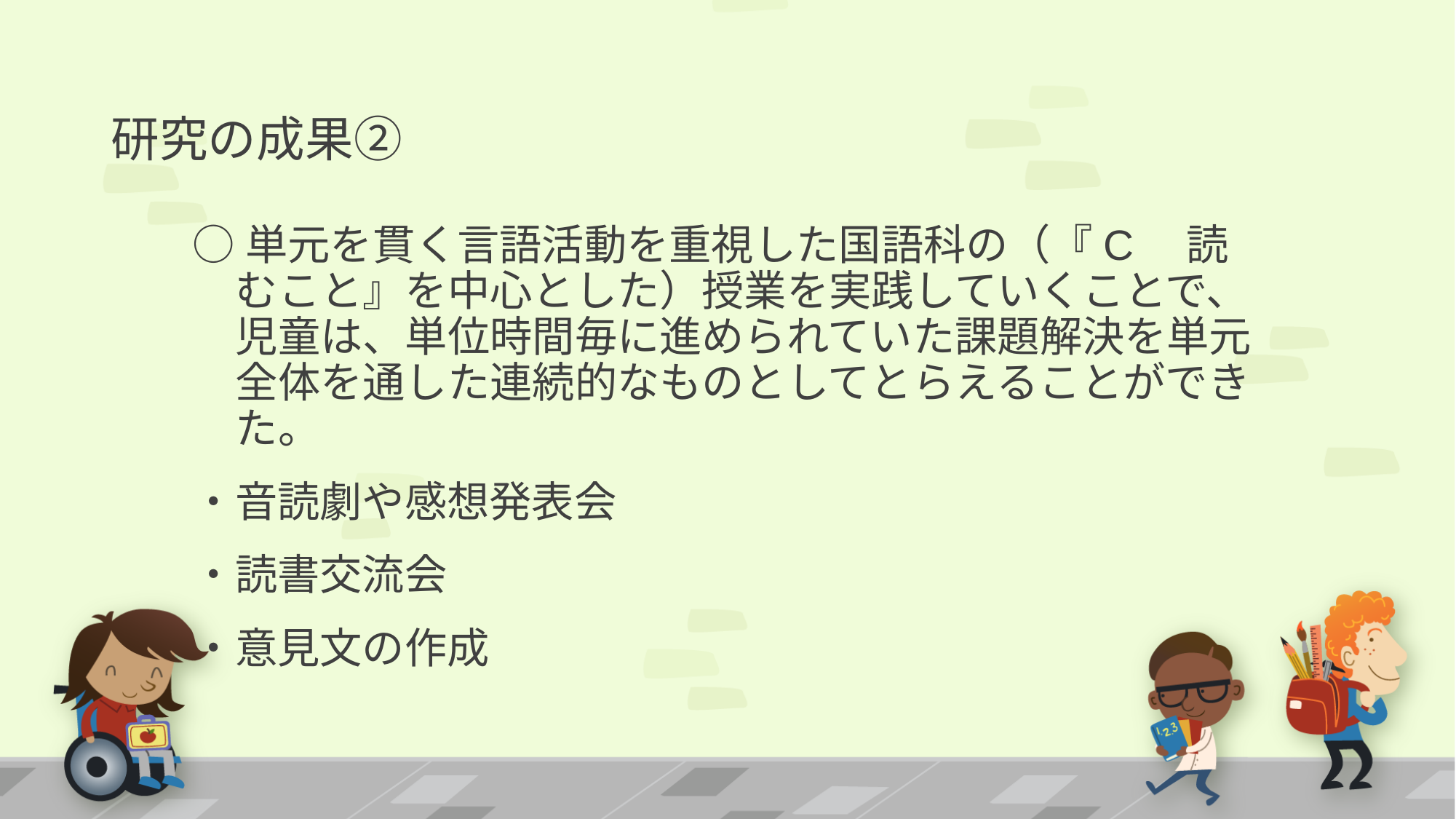

# 研究の成果②
○単元を貫く言語活動を重視した国語科の（『C　読むこと』を中心とした）授業を実践していくことで、児童は、単位時間毎に進められていた課題解決を単元全体を通した連続的なものとしてとらえることができた。
・音読劇や感想発表会
・読書交流会
・意見文の作成